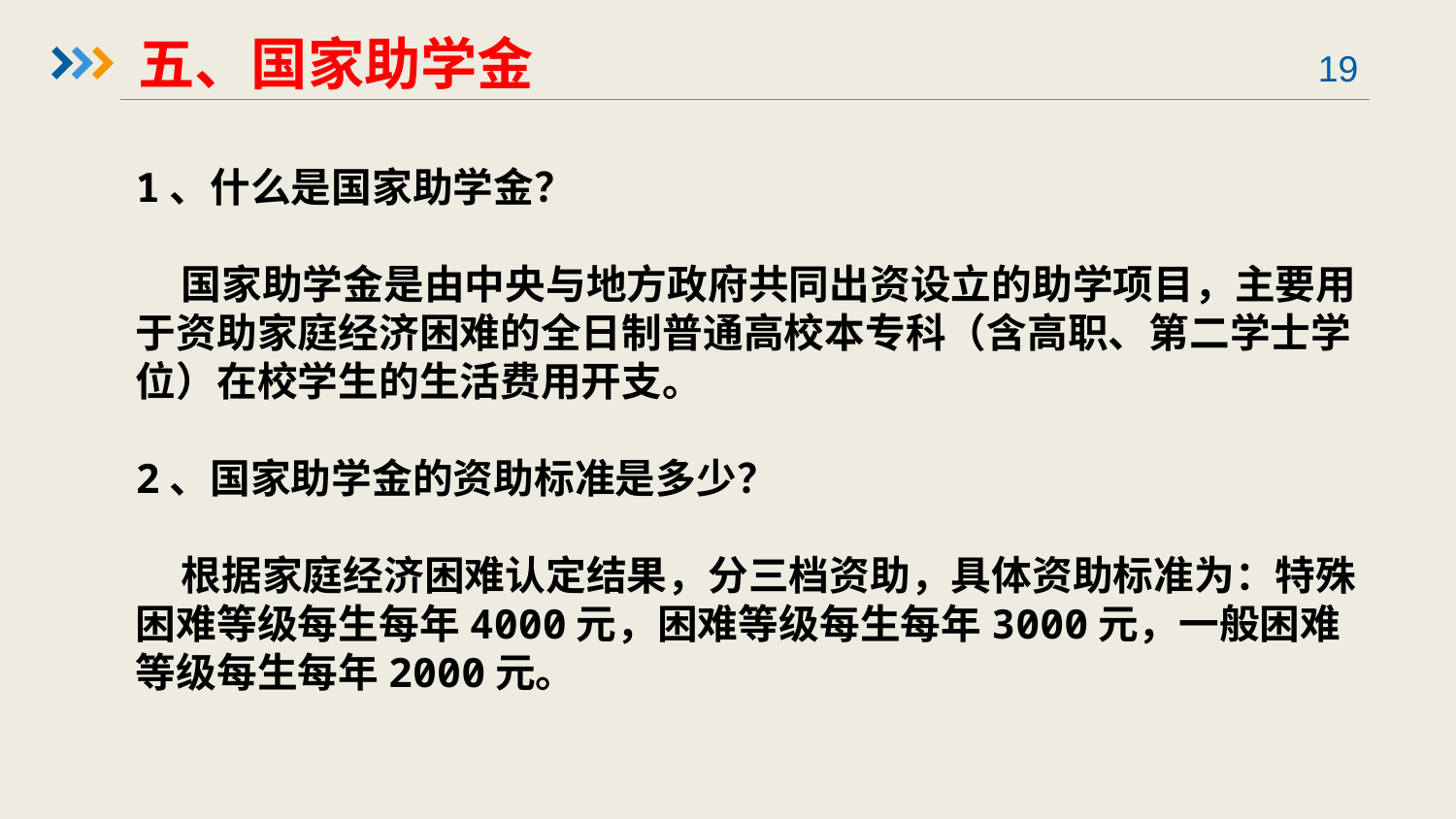

五、国家助学金
1、什么是国家助学金？
    国家助学金是由中央与地方政府共同出资设立的助学项目，主要用于资助家庭经济困难的全日制普通高校本专科（含高职、第二学士学位）在校学生的生活费用开支。

2、国家助学金的资助标准是多少？
    根据家庭经济困难认定结果，分三档资助，具体资助标准为：特殊困难等级每生每年4000元，困难等级每生每年3000元，一般困难等级每生每年2000元。